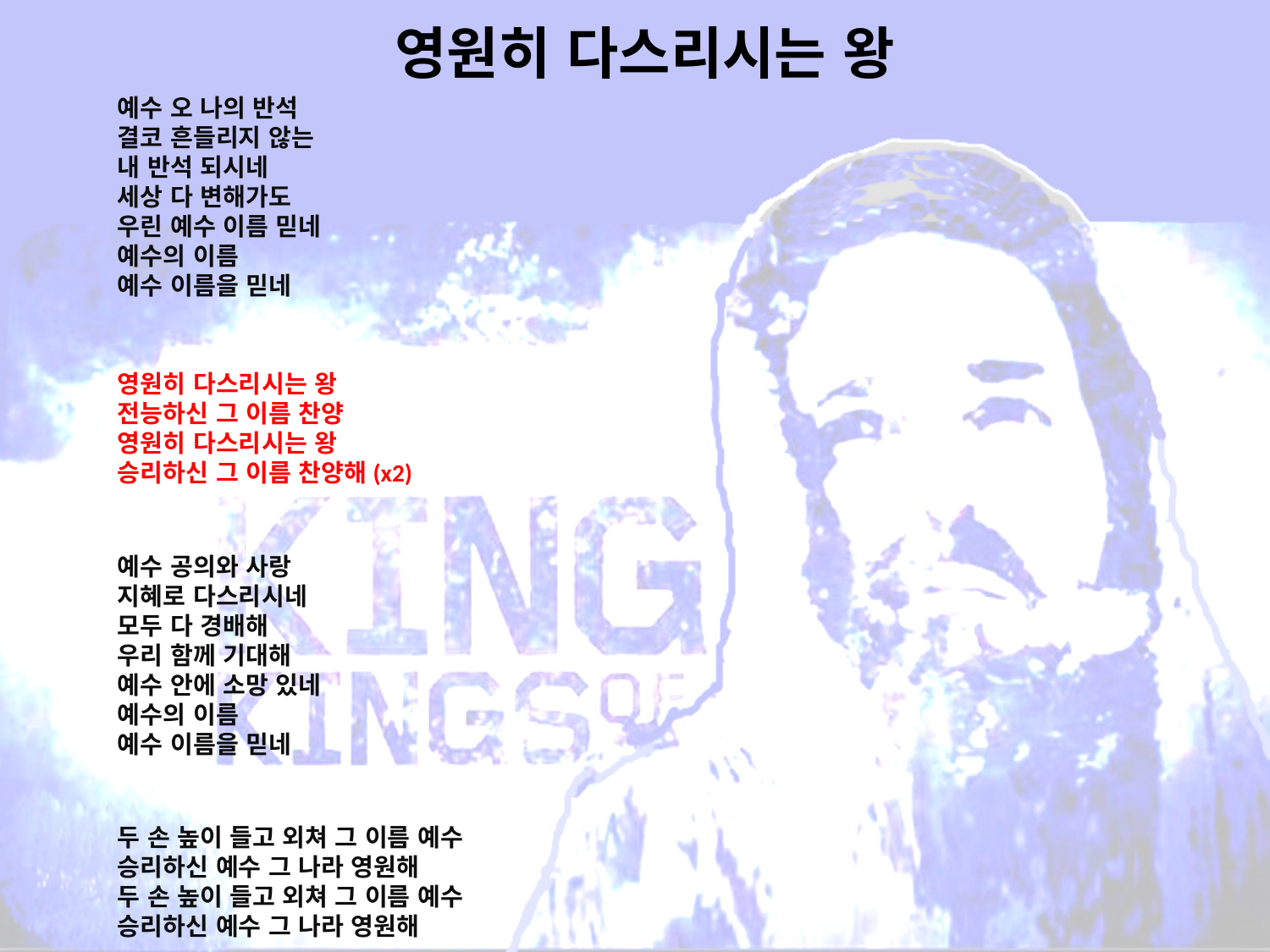

# 영원히 다스리시는 왕
예수 오 나의 반석
결코 흔들리지 않는
내 반석 되시네
세상 다 변해가도
우린 예수 이름 믿네
예수의 이름
예수 이름을 믿네

영원히 다스리시는 왕
전능하신 그 이름 찬양
영원히 다스리시는 왕
승리하신 그 이름 찬양해(x2)
예수 공의와 사랑
지혜로 다스리시네
모두 다 경배해
우리 함께 기대해
예수 안에 소망 있네
예수의 이름
예수 이름을 믿네
두 손 높이 들고 외쳐 그 이름 예수
승리하신 예수 그 나라 영원해
두 손 높이 들고 외쳐 그 이름 예수
승리하신 예수 그 나라 영원해